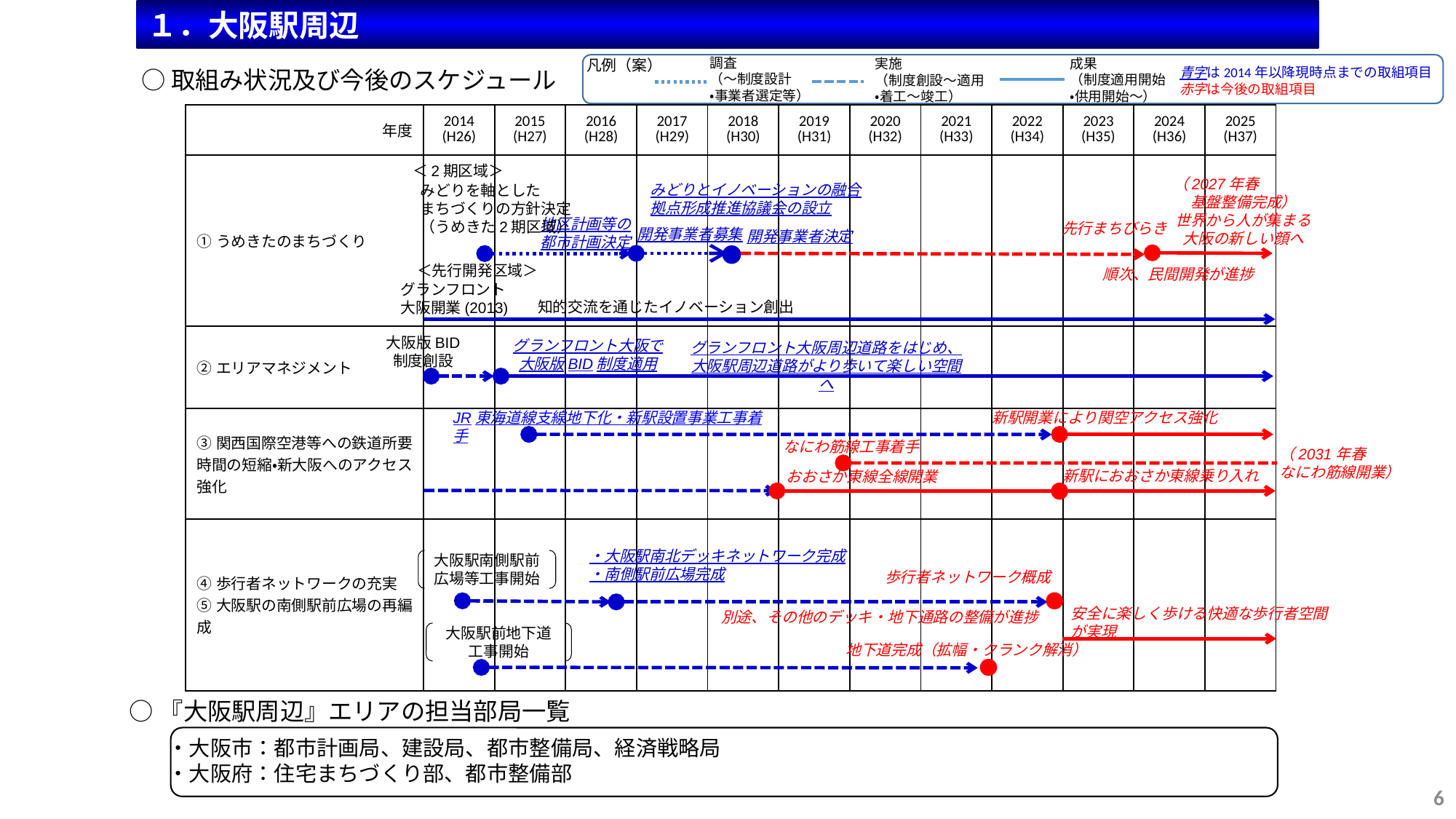

１．大阪駅周辺
調査
（～制度設計
・事業者選定等）
成果
（制度適用開始
・供用開始～）
実施
（制度創設～適用
・着工～竣工）
凡例（案）

青字は2014年以降現時点までの取組項目
赤字は今後の取組項目
○取組み状況及び今後のスケジュール
| 年度 | 2014 (H26) | 2015 (H27) | 2016 (H28) | 2017 (H29) | 2018 (H30) | 2019 (H31) | 2020 (H32) | 2021 (H33) | 2022 (H34) | 2023 (H35) | 2024 (H36) | 2025 (H37) |
| --- | --- | --- | --- | --- | --- | --- | --- | --- | --- | --- | --- | --- |
| ①うめきたのまちづくり |  |  |  |  |  |  |  |  |  |  |  |  |
| ②エリアマネジメント |  |  |  |  |  |  |  |  |  |  |  |  |
| ③関西国際空港等への鉄道所要時間の短縮・新大阪へのアクセス強化 |  |  |  |  |  |  |  |  |  |  |  |  |
| ④歩行者ネットワークの充実 ⑤大阪駅の南側駅前広場の再編成 |  |  |  |  |  |  |  |  |  |  |  |  |
＜2期区域＞
（2027年春
基盤整備完成）
世界から人が集まる
大阪の新しい顔へ

みどりとイノベーションの融合拠点形成推進協議会の設立
みどりを軸とした
まちづくりの方針決定
（うめきた2期区域）
地区計画等の都市計画決定
先行まちびらき
開発事業者募集
開発事業者決定

＜先行開発区域＞
順次、民間開発が進捗
グランフロント
大阪開業(2013)
知的交流を通じたイノベーション創出
大阪版BID
制度創設
グランフロント大阪で
大阪版BID制度適用
グランフロント大阪周辺道路をはじめ、
大阪駅周辺道路がより歩いて楽しい空間へ

JR東海道線支線地下化・新駅設置事業工事着手
新駅開業により関空アクセス強化
なにわ筋線工事着手
（2031年春
なにわ筋線開業）
新駅におおさか東線乗り入れ
おおさか東線全線開業

・大阪駅南北デッキネットワーク完成
・南側駅前広場完成
大阪駅南側駅前
広場等工事開始
歩行者ネットワーク概成

安全に楽しく歩ける快適な歩行者空間
が実現
別途、その他のデッキ・地下通路の整備が進捗
大阪駅前地下道
工事開始
地下道完成（拡幅・クランク解消）

○『大阪駅周辺』エリアの担当部局一覧

・大阪市：都市計画局、建設局、都市整備局、経済戦略局
・大阪府：住宅まちづくり部、都市整備部
6